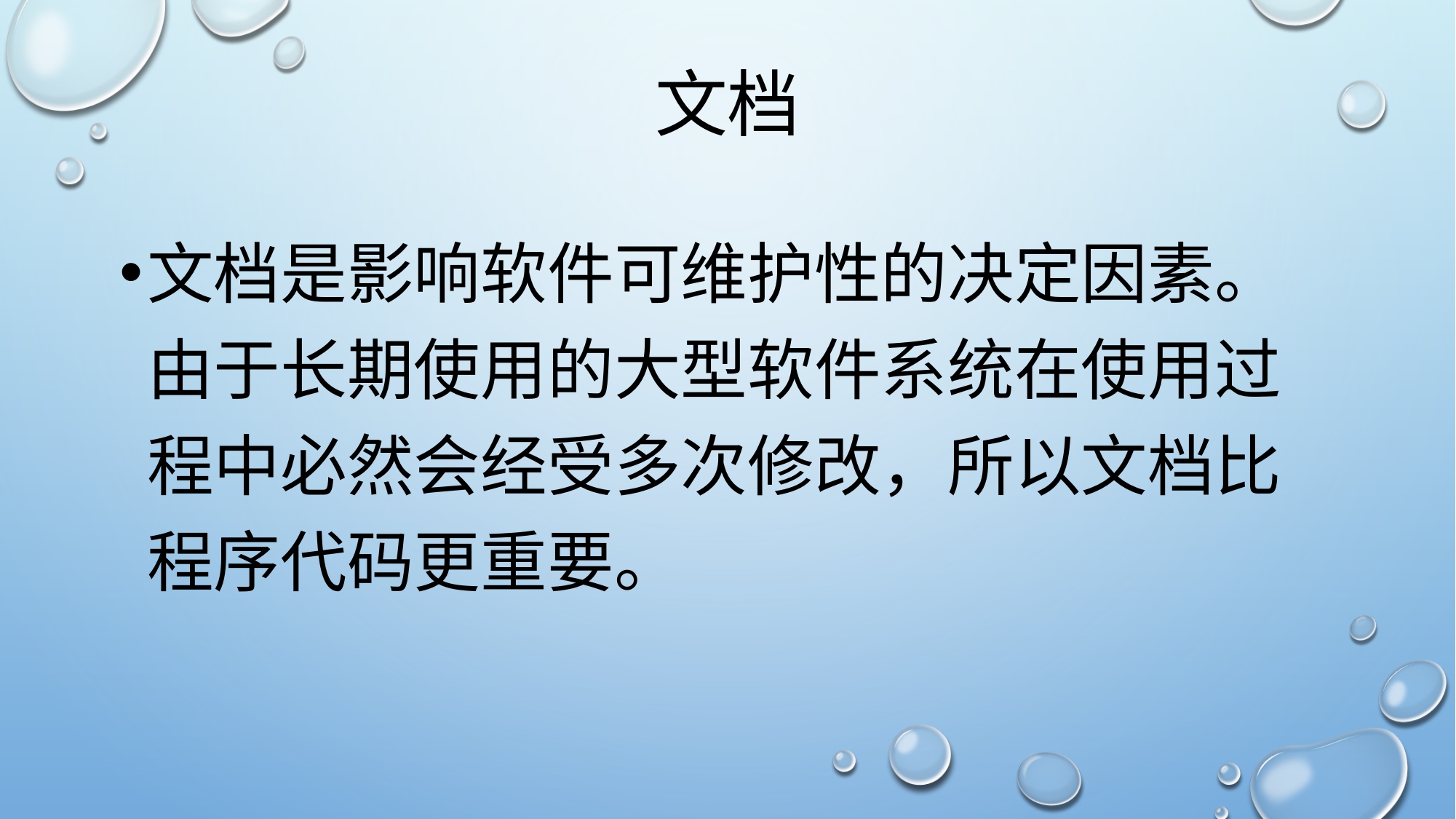

# 文档
文档是影响软件可维护性的决定因素。由于长期使用的大型软件系统在使用过程中必然会经受多次修改，所以文档比程序代码更重要。